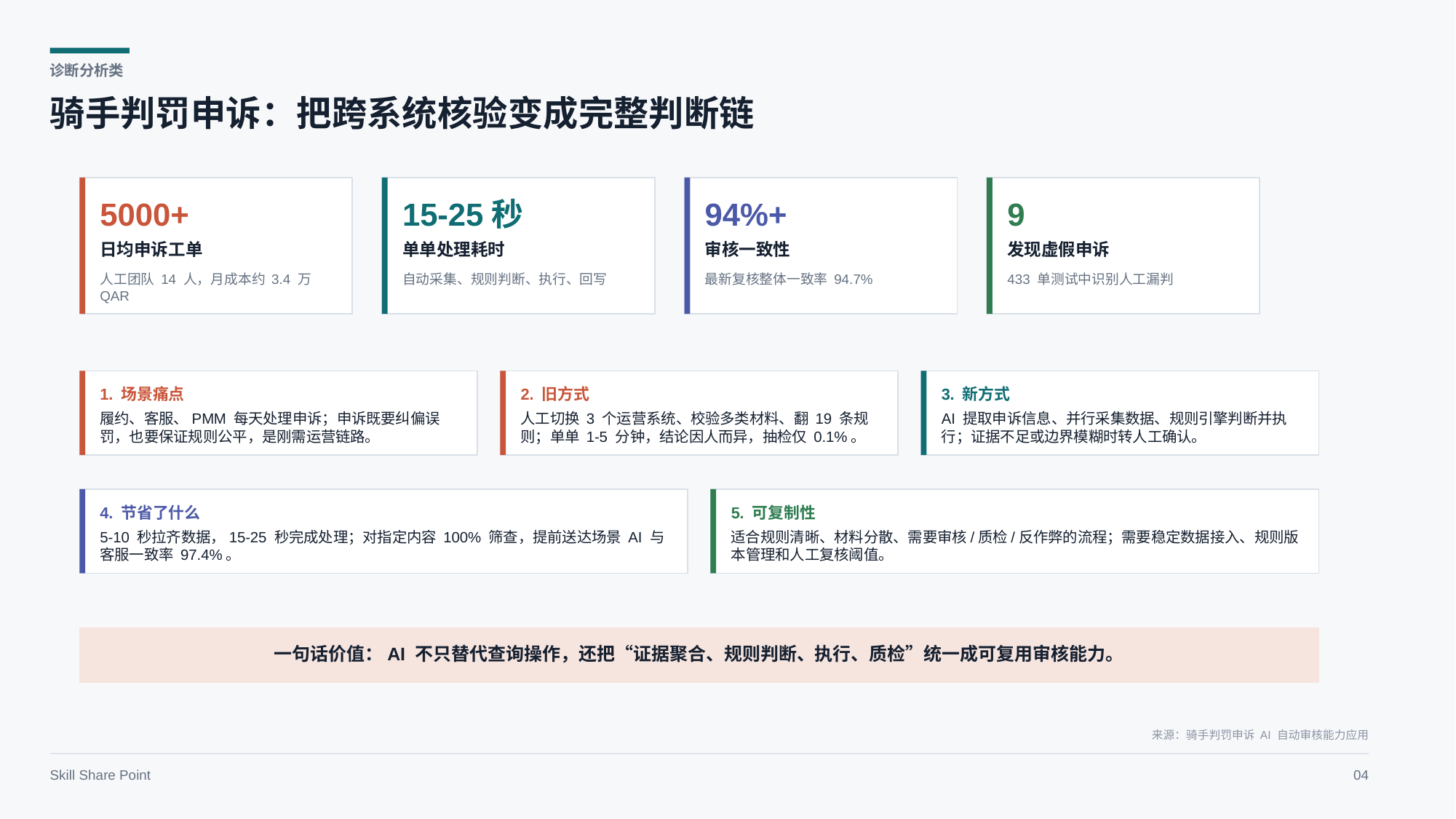

诊断分析类
骑手判罚申诉：把跨系统核验变成完整判断链

5000+
15-25秒
94%+
9
日均申诉工单
单单处理耗时
审核一致性
发现虚假申诉
人工团队 14 人，月成本约 3.4 万 QAR
自动采集、规则判断、执行、回写
最新复核整体一致率 94.7%
433 单测试中识别人工漏判

1. 场景痛点
2. 旧方式
3. 新方式
履约、客服、PMM 每天处理申诉；申诉既要纠偏误罚，也要保证规则公平，是刚需运营链路。
人工切换 3 个运营系统、校验多类材料、翻 19 条规则；单单 1-5 分钟，结论因人而异，抽检仅 0.1%。
AI 提取申诉信息、并行采集数据、规则引擎判断并执行；证据不足或边界模糊时转人工确认。

4. 节省了什么
5. 可复制性
5-10 秒拉齐数据，15-25 秒完成处理；对指定内容 100% 筛查，提前送达场景 AI 与客服一致率 97.4%。
适合规则清晰、材料分散、需要审核/质检/反作弊的流程；需要稳定数据接入、规则版本管理和人工复核阈值。

一句话价值：AI 不只替代查询操作，还把“证据聚合、规则判断、执行、质检”统一成可复用审核能力。
来源：骑手判罚申诉 AI 自动审核能力应用

Skill Share Point
04